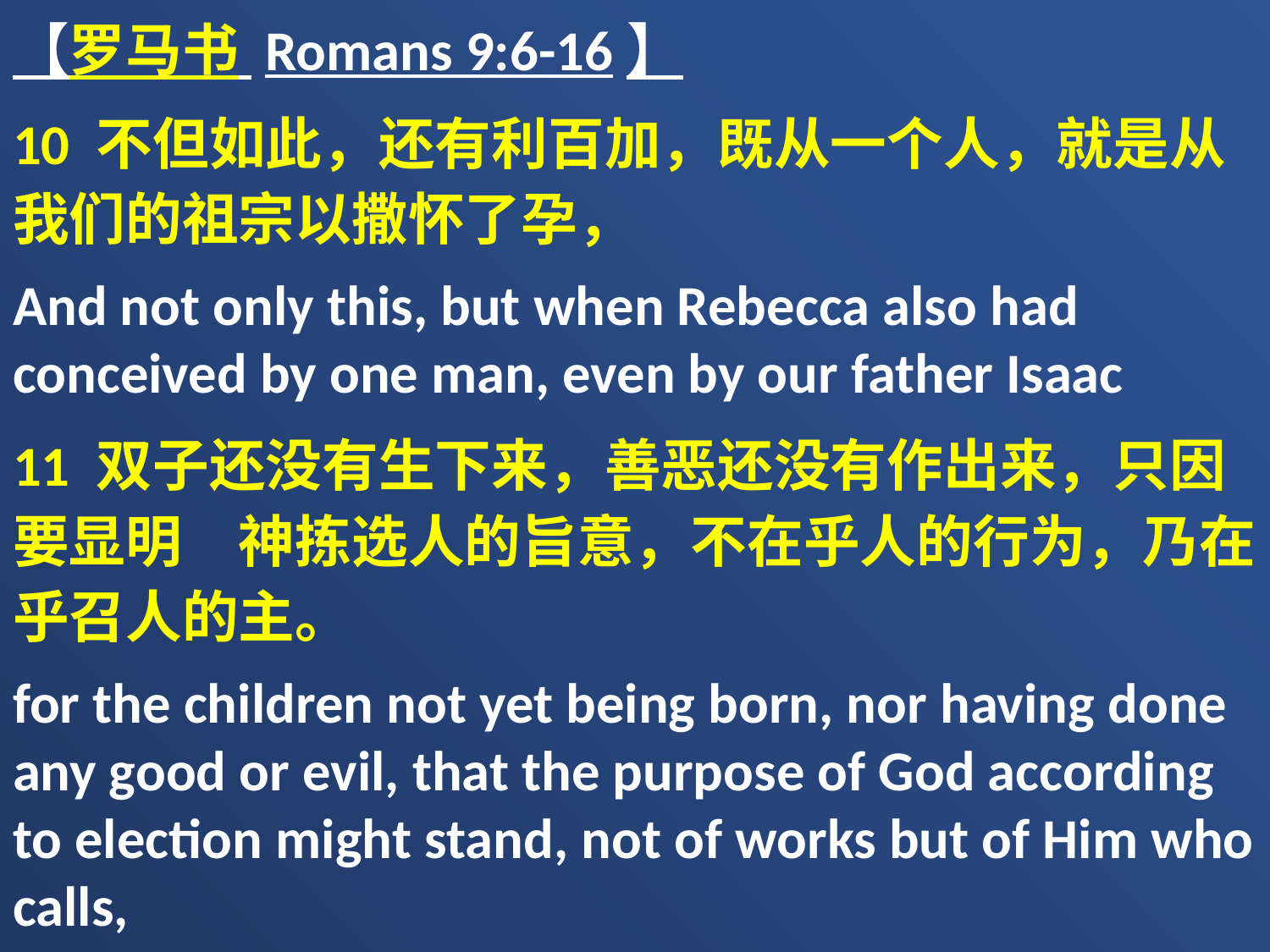

【罗马书 Romans 9:6-16】
10 不但如此，还有利百加，既从一个人，就是从我们的祖宗以撒怀了孕，
And not only this, but when Rebecca also had conceived by one man, even by our father Isaac
11 双子还没有生下来，善恶还没有作出来，只因要显明　神拣选人的旨意，不在乎人的行为，乃在乎召人的主。
for the children not yet being born, nor having done any good or evil, that the purpose of God according to election might stand, not of works but of Him who calls,